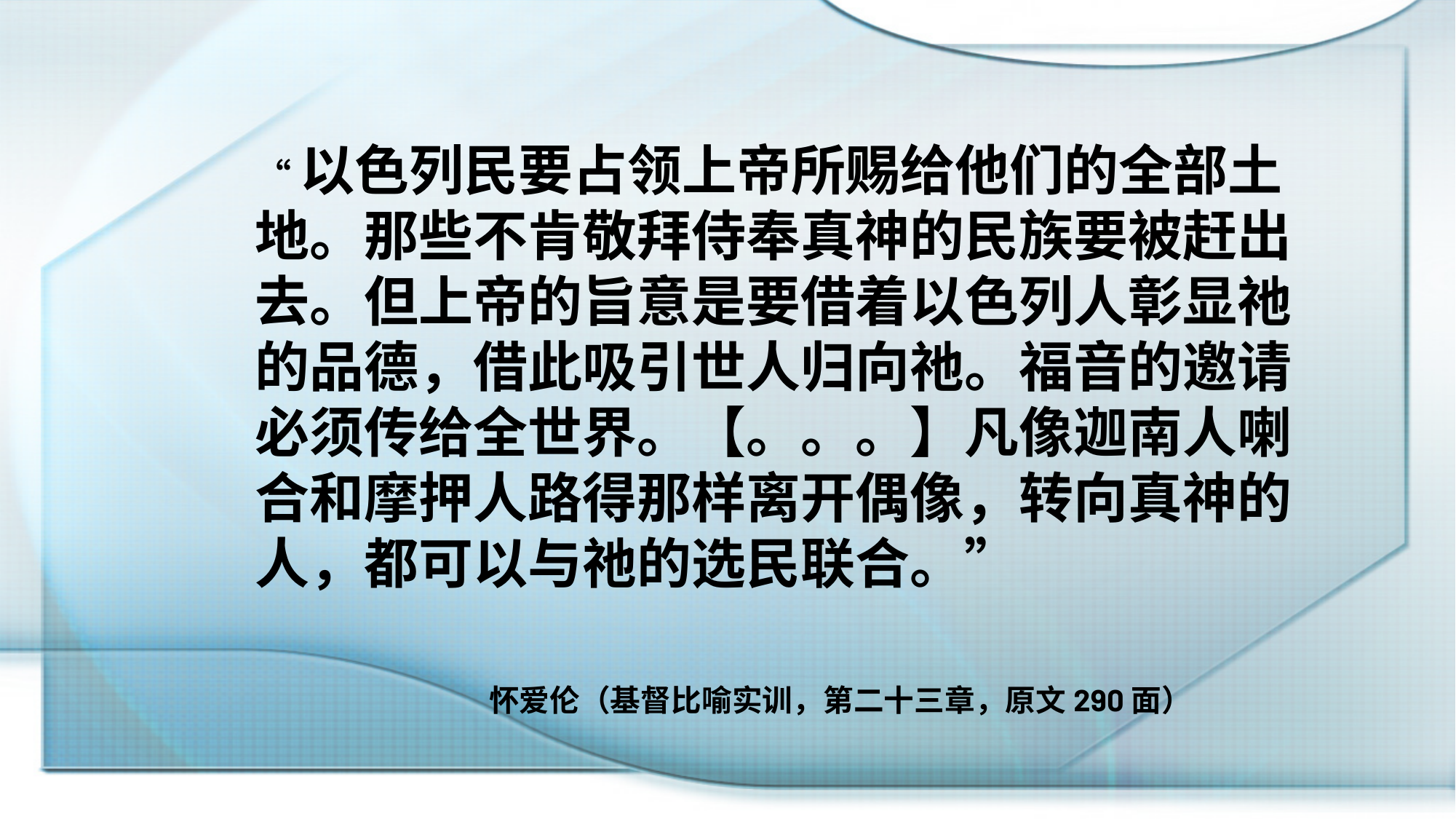

“以色列民要占领上帝所赐给他们的全部土地。那些不肯敬拜侍奉真神的民族要被赶出去。但上帝的旨意是要借着以色列人彰显祂的品德，借此吸引世人归向祂。福音的邀请必须传给全世界。【。。。】凡像迦南人喇合和摩押人路得那样离开偶像，转向真神的人，都可以与祂的选民联合。”
怀爱伦（基督比喻实训，第二十三章，原文290面）